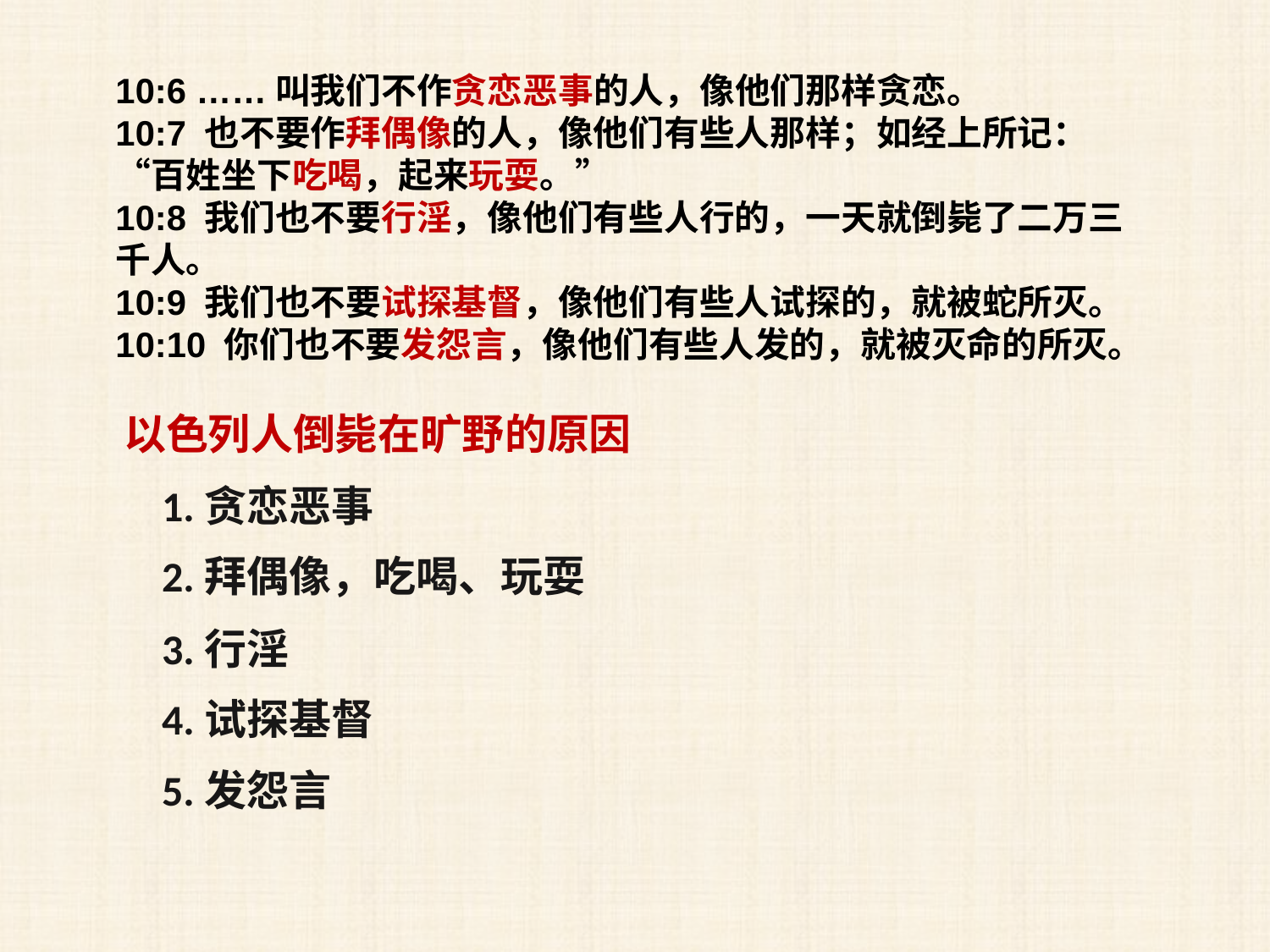

10:6 ……叫我们不作贪恋恶事的人，像他们那样贪恋。
10:7 也不要作拜偶像的人，像他们有些人那样；如经上所记：“百姓坐下吃喝，起来玩耍。”
10:8 我们也不要行淫，像他们有些人行的，一天就倒毙了二万三千人。
10:9 我们也不要试探基督，像他们有些人试探的，就被蛇所灭。
10:10 你们也不要发怨言，像他们有些人发的，就被灭命的所灭。
以色列人倒毙在旷野的原因
1.贪恋恶事
2.拜偶像，吃喝、玩耍
3.行淫
4.试探基督
5.发怨言